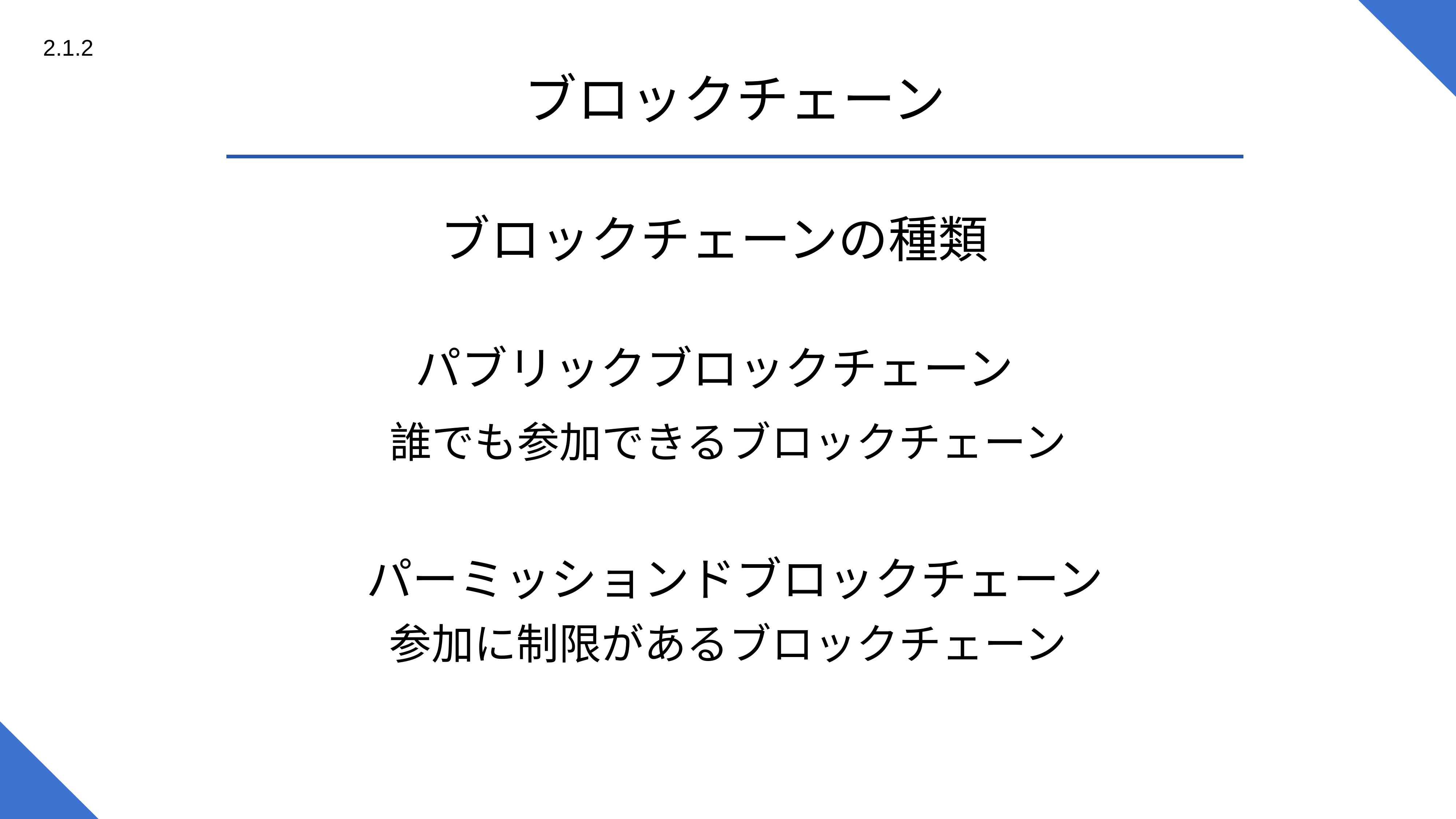

2.1.2
ブロックチェーン
ブロックチェーンの種類
パブリックブロックチェーン
誰でも参加できるブロックチェーン
パーミッションドブロックチェーン
参加に制限があるブロックチェーン
37